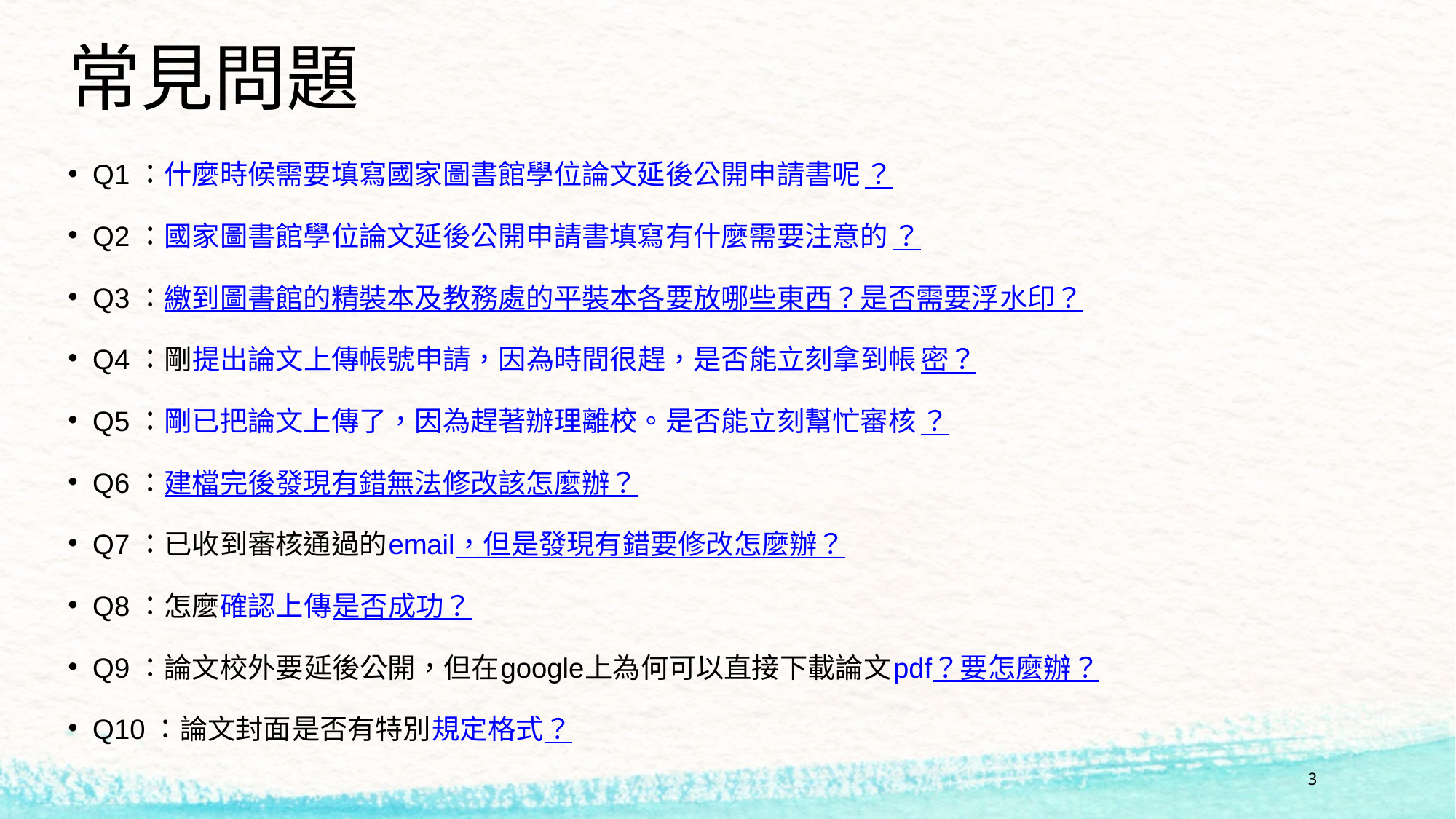

# 常見問題
Q1：什麼時候需要填寫國家圖書館學位論文延後公開申請書呢？
Q2：國家圖書館學位論文延後公開申請書填寫有什麼需要注意的？
Q3：繳到圖書館的精裝本及教務處的平裝本各要放哪些東西？是否需要浮水印？
Q4：剛提出論文上傳帳號申請，因為時間很趕，是否能立刻拿到帳密？
Q5：剛已把論文上傳了，因為趕著辦理離校。是否能立刻幫忙審核？
Q6：建檔完後發現有錯無法修改該怎麼辦？
Q7：已收到審核通過的email，但是發現有錯要修改怎麼辦？
Q8：怎麼確認上傳是否成功？
Q9：論文校外要延後公開，但在google上為何可以直接下載論文pdf？要怎麼辦？
Q10：論文封面是否有特別規定格式？
3